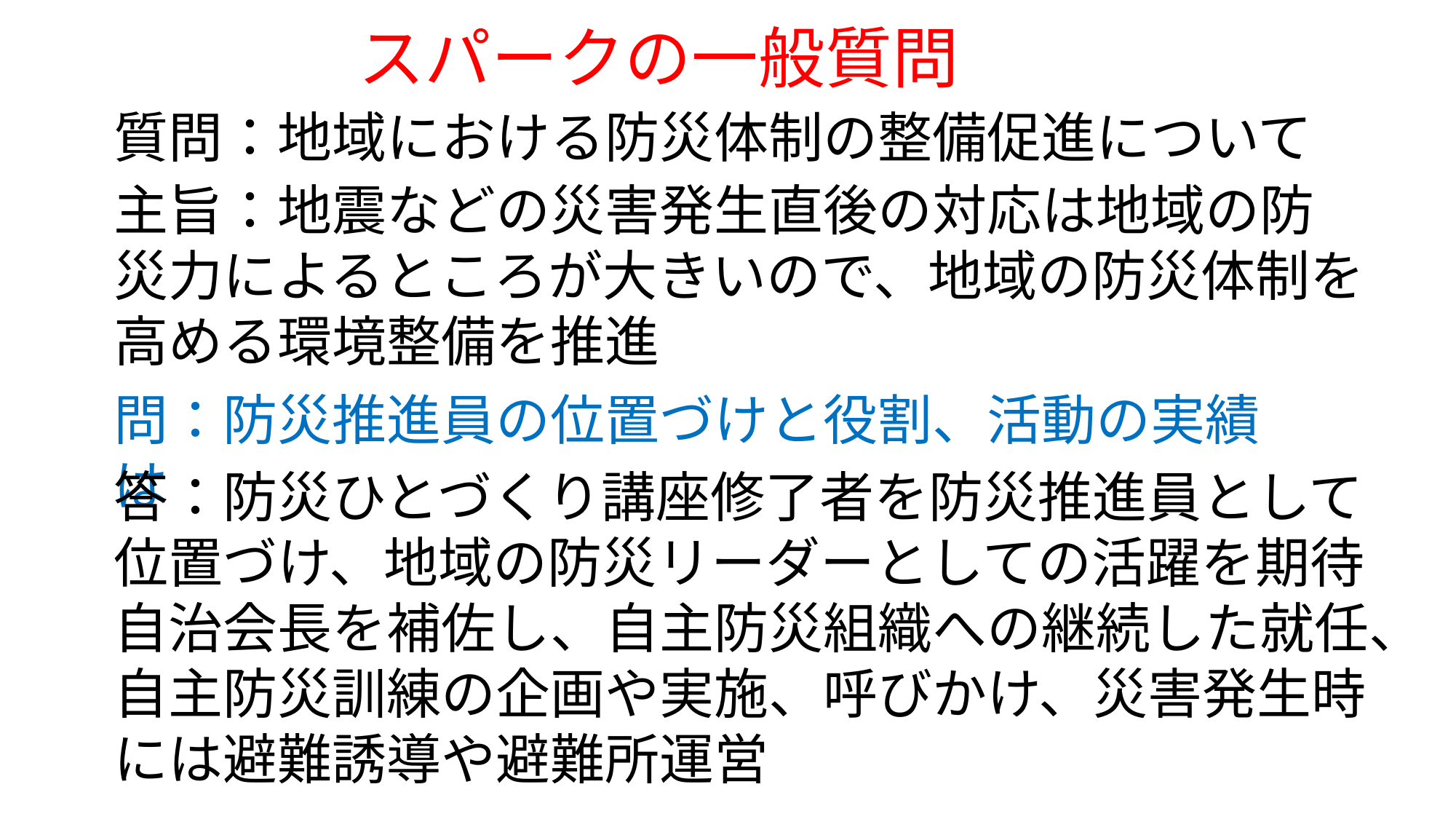

スパークの一般質問
質問：地域における防災体制の整備促進について
主旨：地震などの災害発生直後の対応は地域の防災力によるところが大きいので、地域の防災体制を高める環境整備を推進
問：防災推進員の位置づけと役割、活動の実績は
答：防災ひとづくり講座修了者を防災推進員として位置づけ、地域の防災リーダーとしての活躍を期待
自治会長を補佐し、自主防災組織への継続した就任、自主防災訓練の企画や実施、呼びかけ、災害発生時には避難誘導や避難所運営